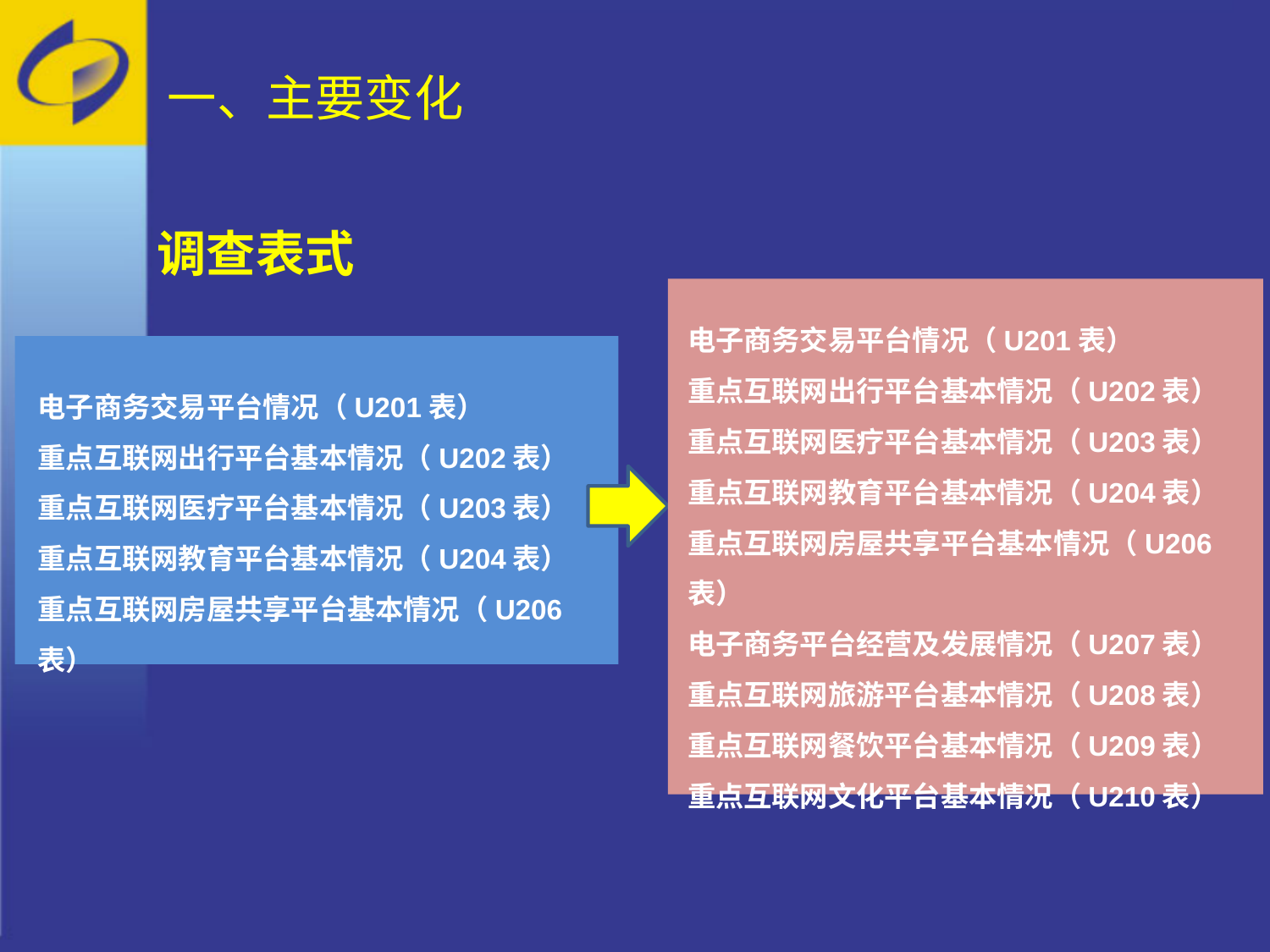

一、主要变化
调查表式

电子商务交易平台情况（U201表）
重点互联网出行平台基本情况（U202表）
重点互联网医疗平台基本情况（U203表）
重点互联网教育平台基本情况（U204表）
重点互联网房屋共享平台基本情况（U206表）
电子商务平台经营及发展情况（U207表）
重点互联网旅游平台基本情况（U208表）
重点互联网餐饮平台基本情况（U209表）
重点互联网文化平台基本情况（U210表）

电子商务交易平台情况（U201表）
重点互联网出行平台基本情况（U202表）
重点互联网医疗平台基本情况（U203表）
重点互联网教育平台基本情况（U204表）
重点互联网房屋共享平台基本情况（U206表）